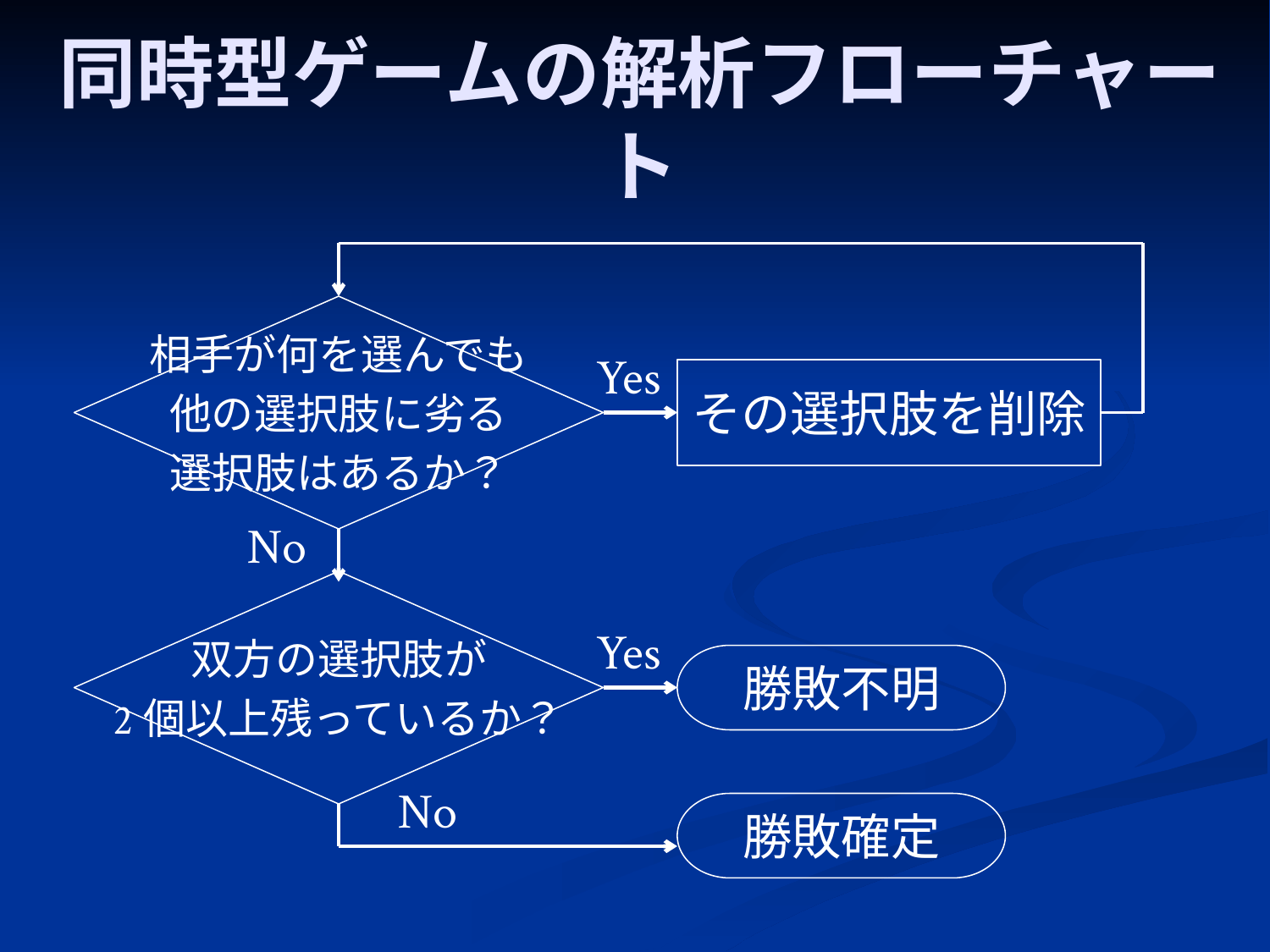

# 同時型ゲームの解析フローチャート
相手が何を選んでも
他の選択肢に劣る
選択肢はあるか？
Yes
その選択肢を削除
No
双方の選択肢が
2個以上残っているか？
Yes
勝敗不明
No
勝敗確定